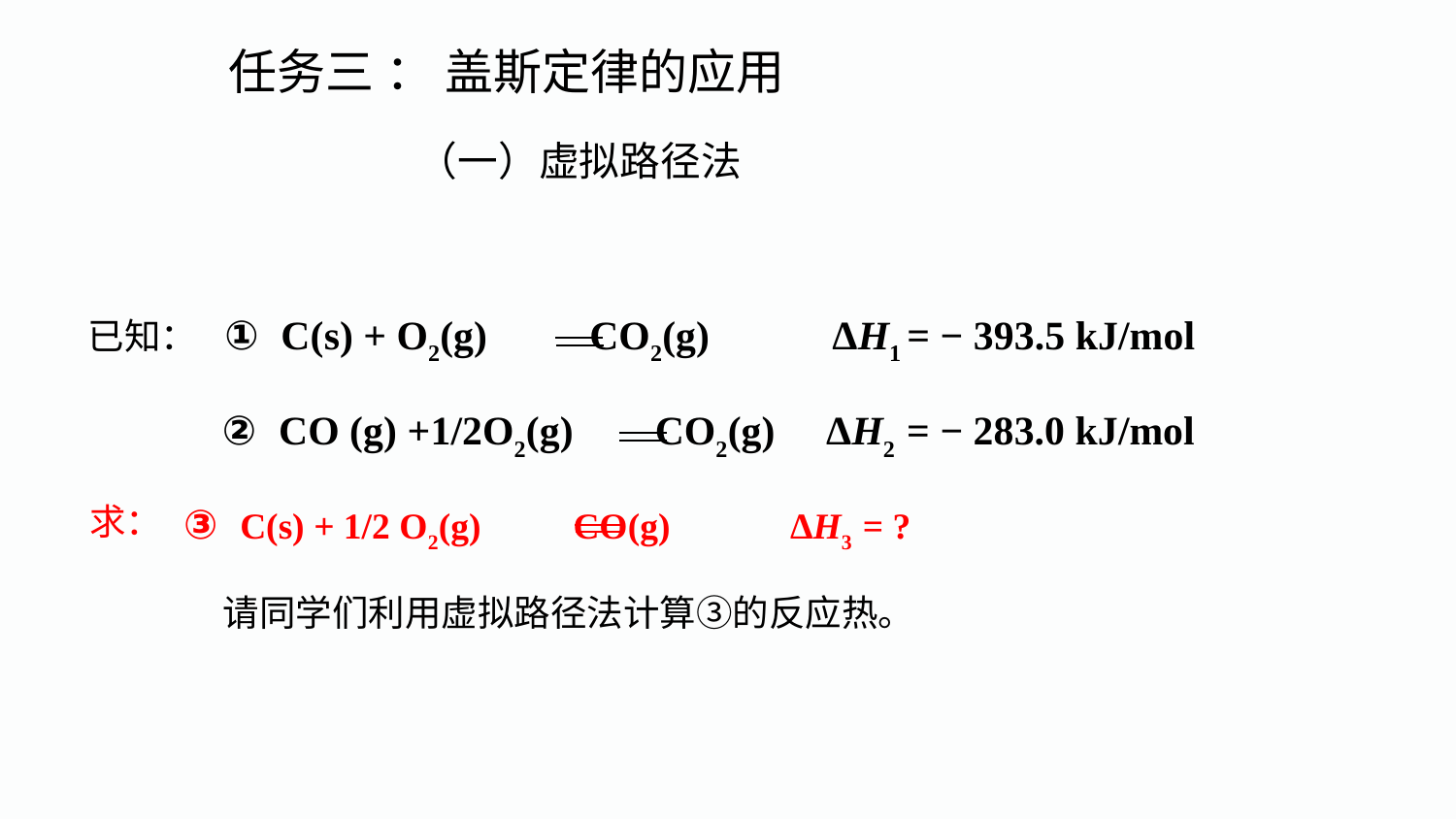

任务三 ： 盖斯定律的应用
（一）虚拟路径法
已知：
 ①  C(s) + O2(g)          CO2(g)            ΔH1 = − 393.5 kJ/mol
②  CO (g) +1/2O2(g)        CO2(g)     ΔH2  = − 283.0 kJ/mol
求：
    ③  C(s) + 1/2 O2(g)          CO(g)             ΔH3  = ?
请同学们利用虚拟路径法计算③的反应热。